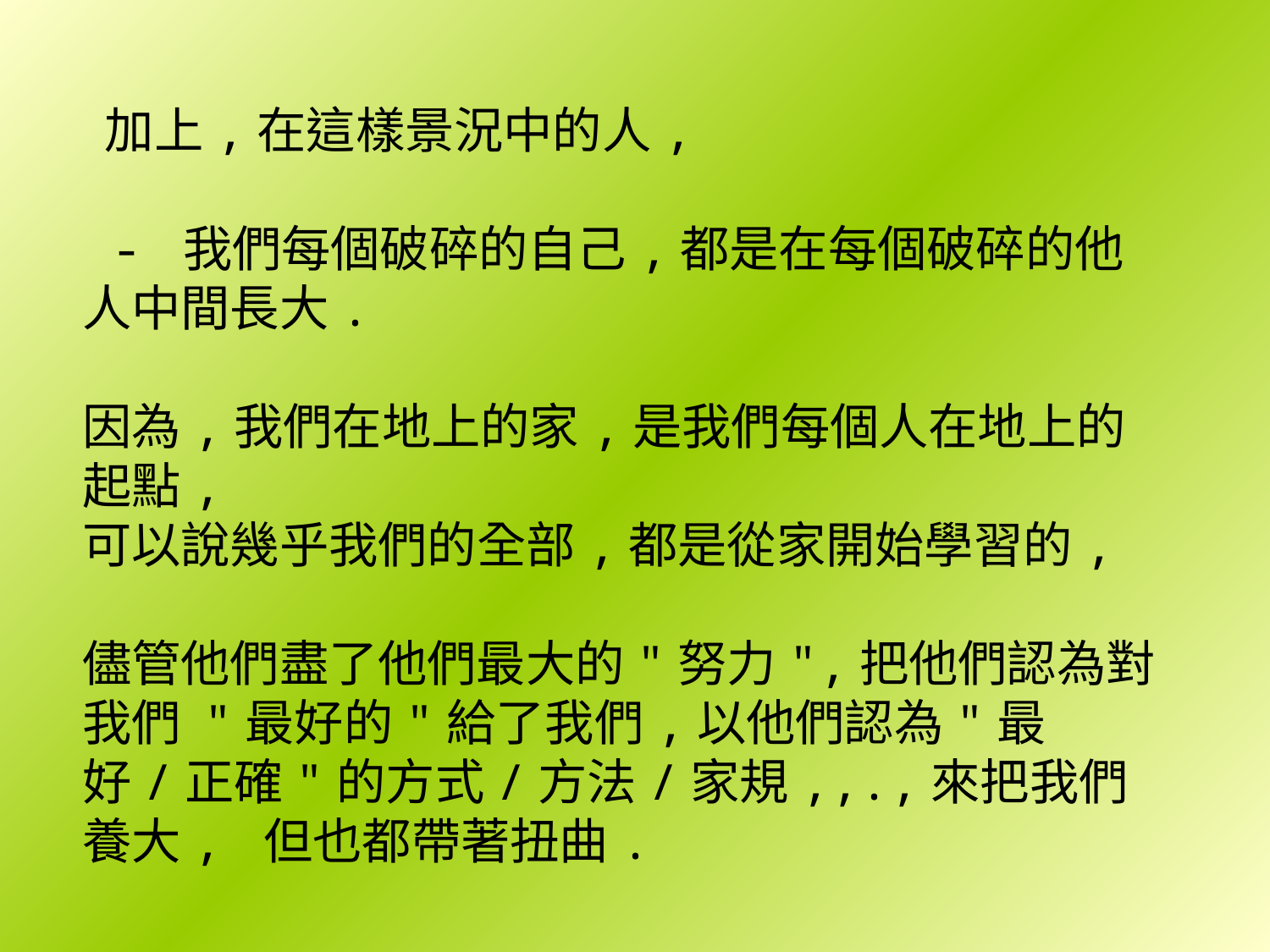

加上,在這樣景況中的人,

 - 我們每個破碎的自己,都是在每個破碎的他人中間長大.

因為,我們在地上的家,是我們每個人在地上的起點,
可以說幾乎我們的全部,都是從家開始學習的,

儘管他們盡了他們最大的"努力",把他們認為對我們 "最好的"給了我們,以他們認為"最好/正確"的方式/方法/家規,,.,來把我們養大, 但也都帶著扭曲.